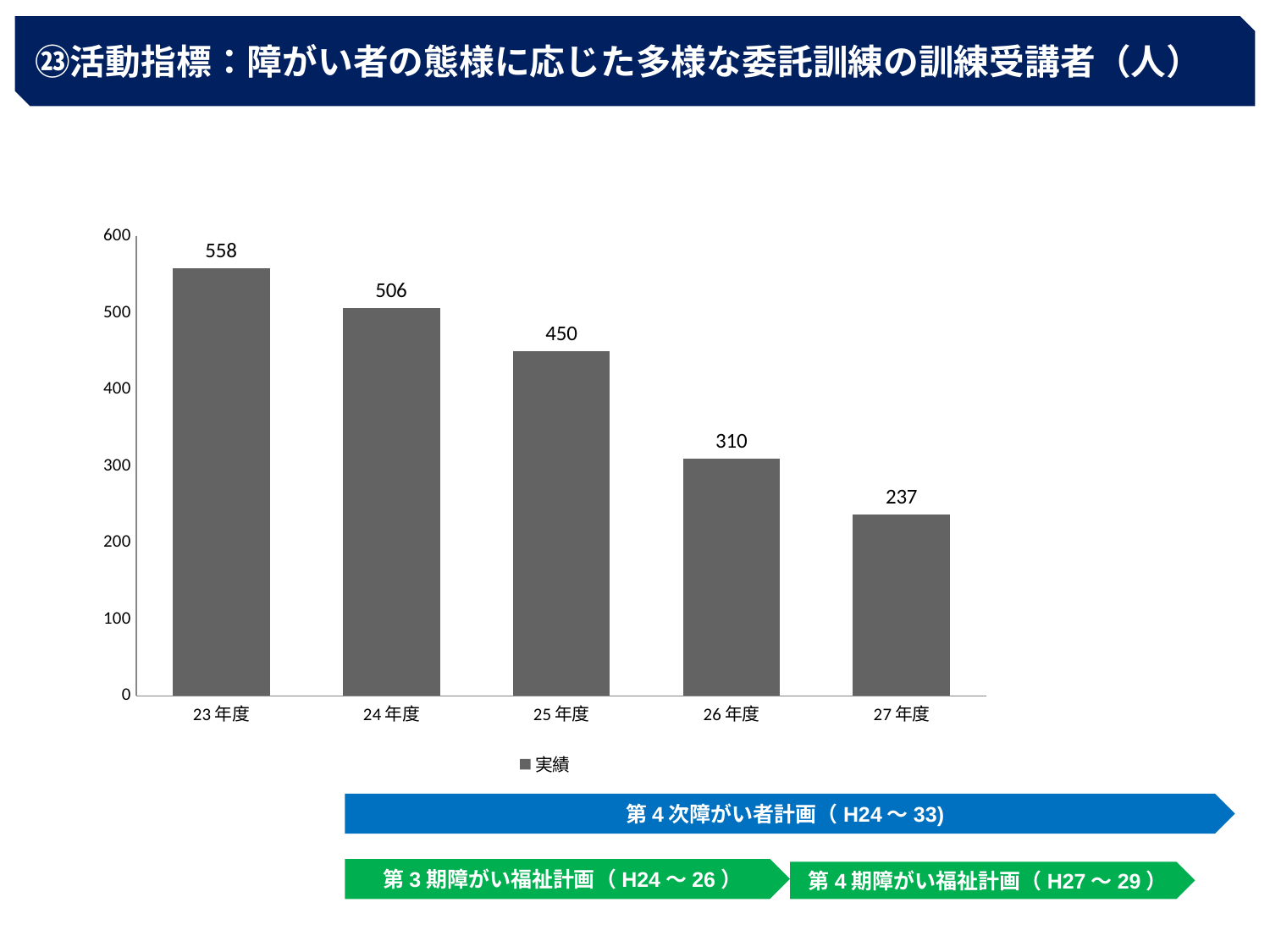

㉓活動指標：障がい者の態様に応じた多様な委託訓練の訓練受講者（人）

### Chart

| Category | 実績 |
|---|---|
| 23年度 | 558.0 |
| 24年度 | 506.0 |
| 25年度 | 450.0 |
| 26年度 | 310.0 |
| 27年度 | 237.0 |
第4次障がい者計画（H24～33)
第3期障がい福祉計画（H24～26）
第4期障がい福祉計画（H27～29）